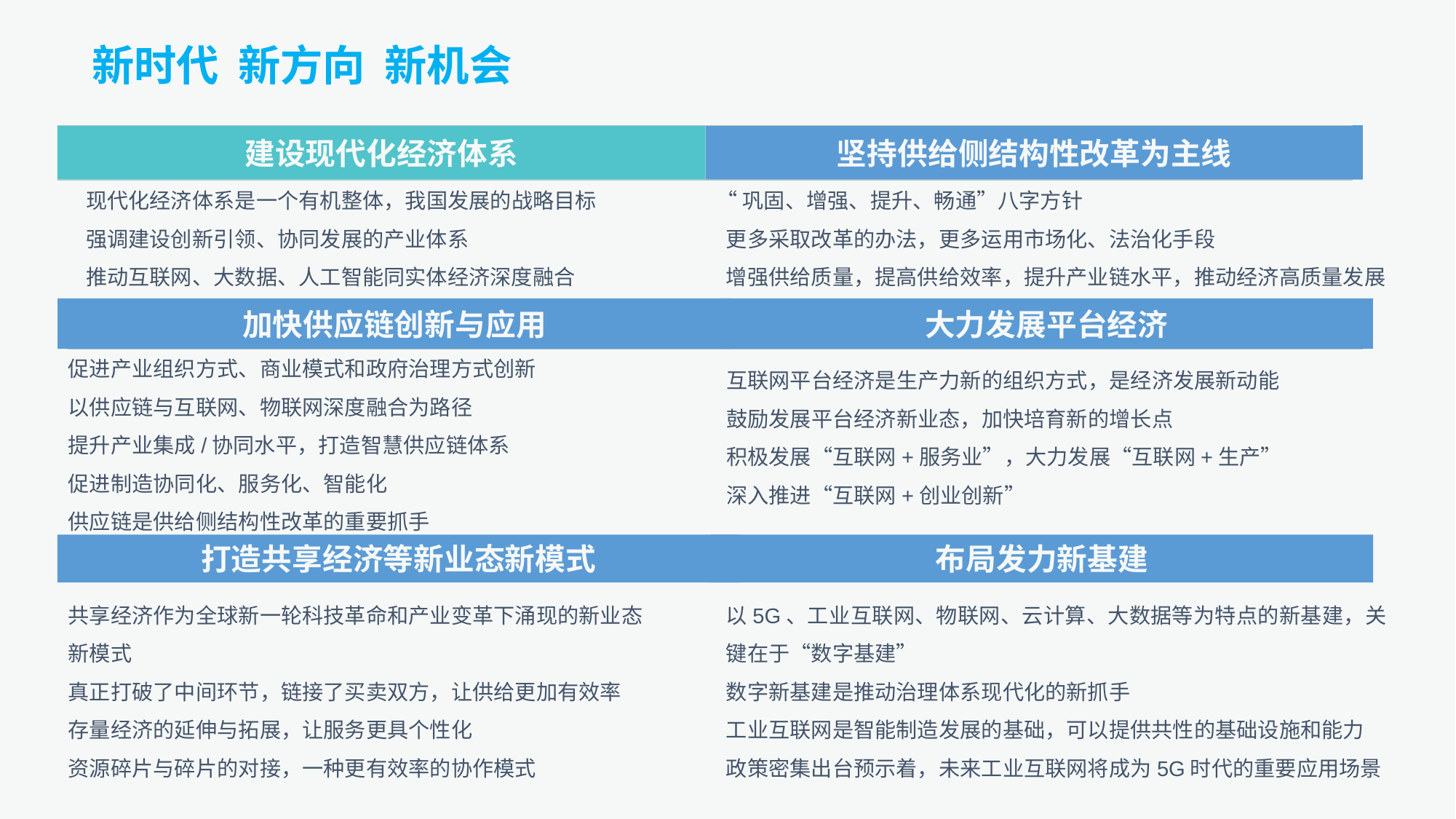

新时代  新方向  新机会
建设现代化经济体系
坚持供给侧结构性改革为主线
现代化经济体系是一个有机整体，我国发展的战略目标
强调建设创新引领、协同发展的产业体系
推动互联网、大数据、人工智能同实体经济深度融合
“巩固、增强、提升、畅通”八字方针
 更多采取改革的办法，更多运用市场化、法治化手段
 增强供给质量，提高供给效率，提升产业链水平，推动经济高质量发展
加快供应链创新与应用
大力发展平台经济
互联网平台经济是生产力新的组织方式，是经济发展新动能
鼓励发展平台经济新业态，加快培育新的增长点
积极发展“互联网+服务业”，大力发展“互联网+生产”
深入推进“互联网+创业创新”
促进产业组织方式、商业模式和政府治理方式创新
以供应链与互联网、物联网深度融合为路径
提升产业集成/协同水平，打造智慧供应链体系
促进制造协同化、服务化、智能化
供应链是供给侧结构性改革的重要抓手
打造共享经济等新业态新模式
布局发力新基建
共享经济作为全球新一轮科技革命和产业变革下涌现的新业态新模式
真正打破了中间环节，链接了买卖双方，让供给更加有效率
存量经济的延伸与拓展，让服务更具个性化
资源碎片与碎片的对接，一种更有效率的协作模式

以5G、工业互联网、物联网、云计算、大数据等为特点的新基建，关键在于“数字基建”
数字新基建是推动治理体系现代化的新抓手
工业互联网是智能制造发展的基础，可以提供共性的基础设施和能力
政策密集出台预示着，未来工业互联网将成为5G时代的重要应用场景